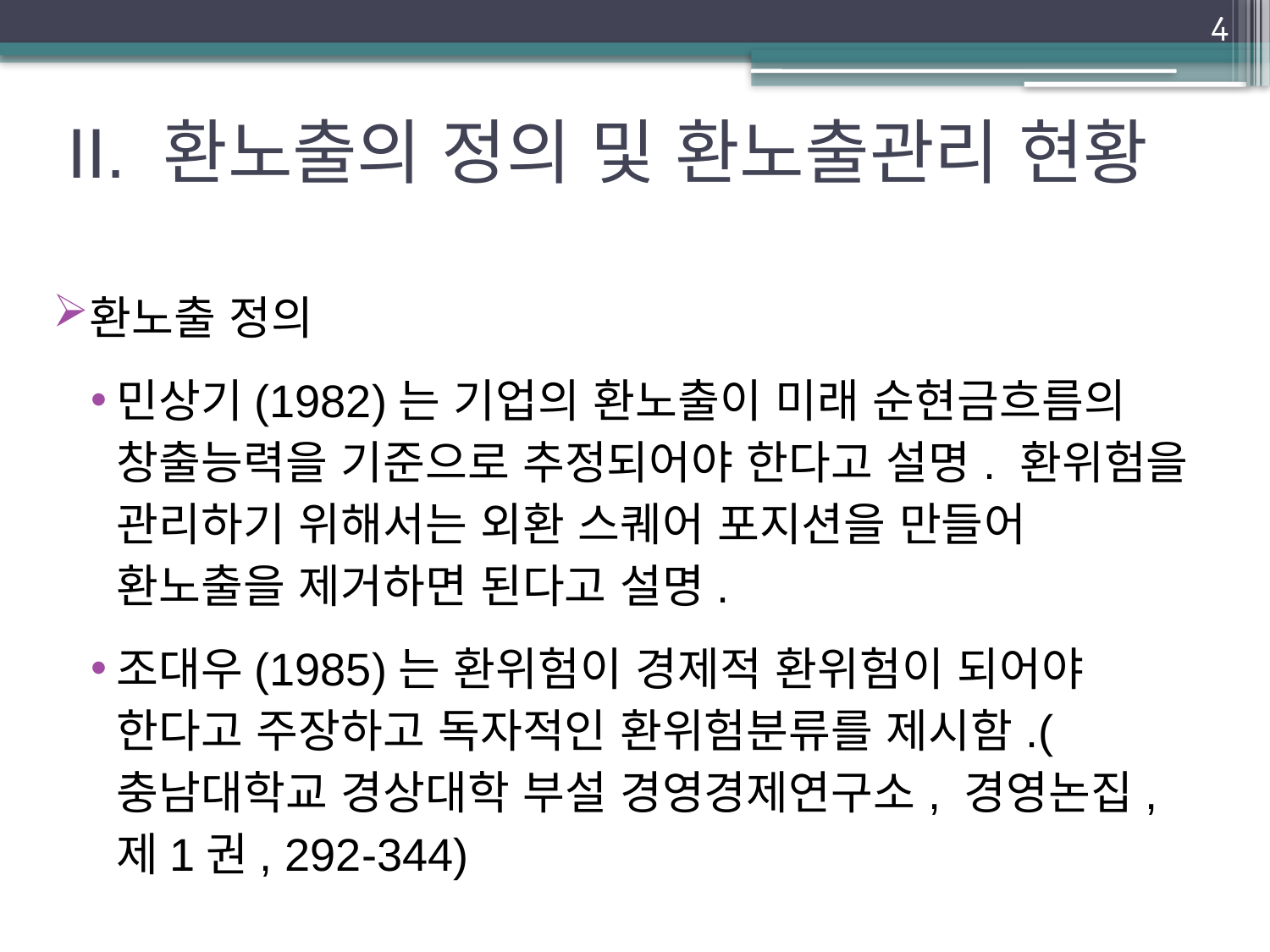

4
# II. 환노출의 정의 및 환노출관리 현황
환노출 정의
민상기(1982)는 기업의 환노출이 미래 순현금흐름의 창출능력을 기준으로 추정되어야 한다고 설명. 환위험을 관리하기 위해서는 외환 스퀘어 포지션을 만들어 환노출을 제거하면 된다고 설명.
조대우(1985)는 환위험이 경제적 환위험이 되어야 한다고 주장하고 독자적인 환위험분류를 제시함.(충남대학교 경상대학 부설 경영경제연구소, 경영논집, 제1권, 292-344)